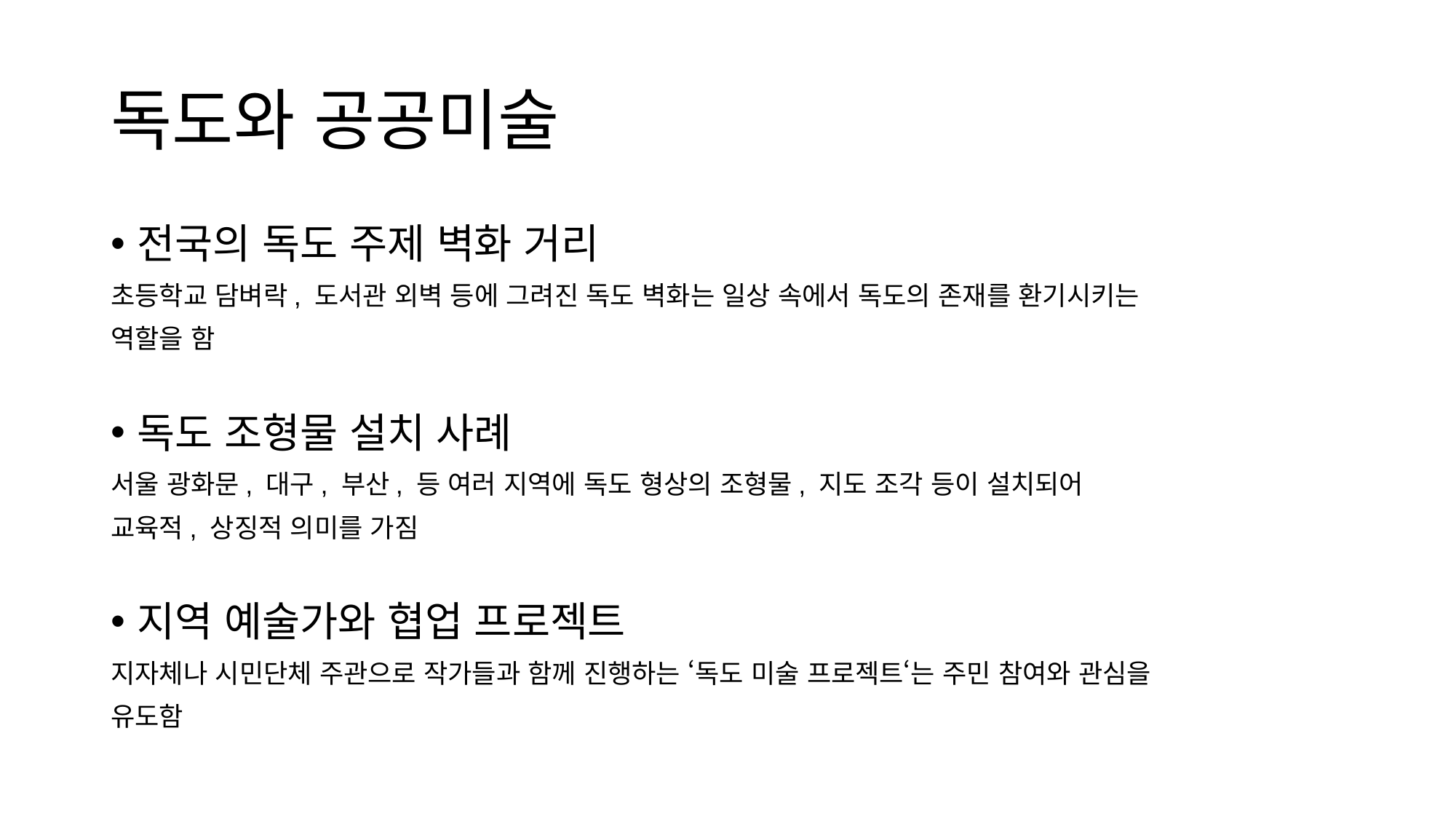

# 독도와 공공미술
전국의 독도 주제 벽화 거리
초등학교 담벼락, 도서관 외벽 등에 그려진 독도 벽화는 일상 속에서 독도의 존재를 환기시키는
역할을 함

독도 조형물 설치 사례
서울 광화문, 대구, 부산, 등 여러 지역에 독도 형상의 조형물, 지도 조각 등이 설치되어
교육적, 상징적 의미를 가짐

지역 예술가와 협업 프로젝트
지자체나 시민단체 주관으로 작가들과 함께 진행하는 ‘독도 미술 프로젝트‘는 주민 참여와 관심을
유도함